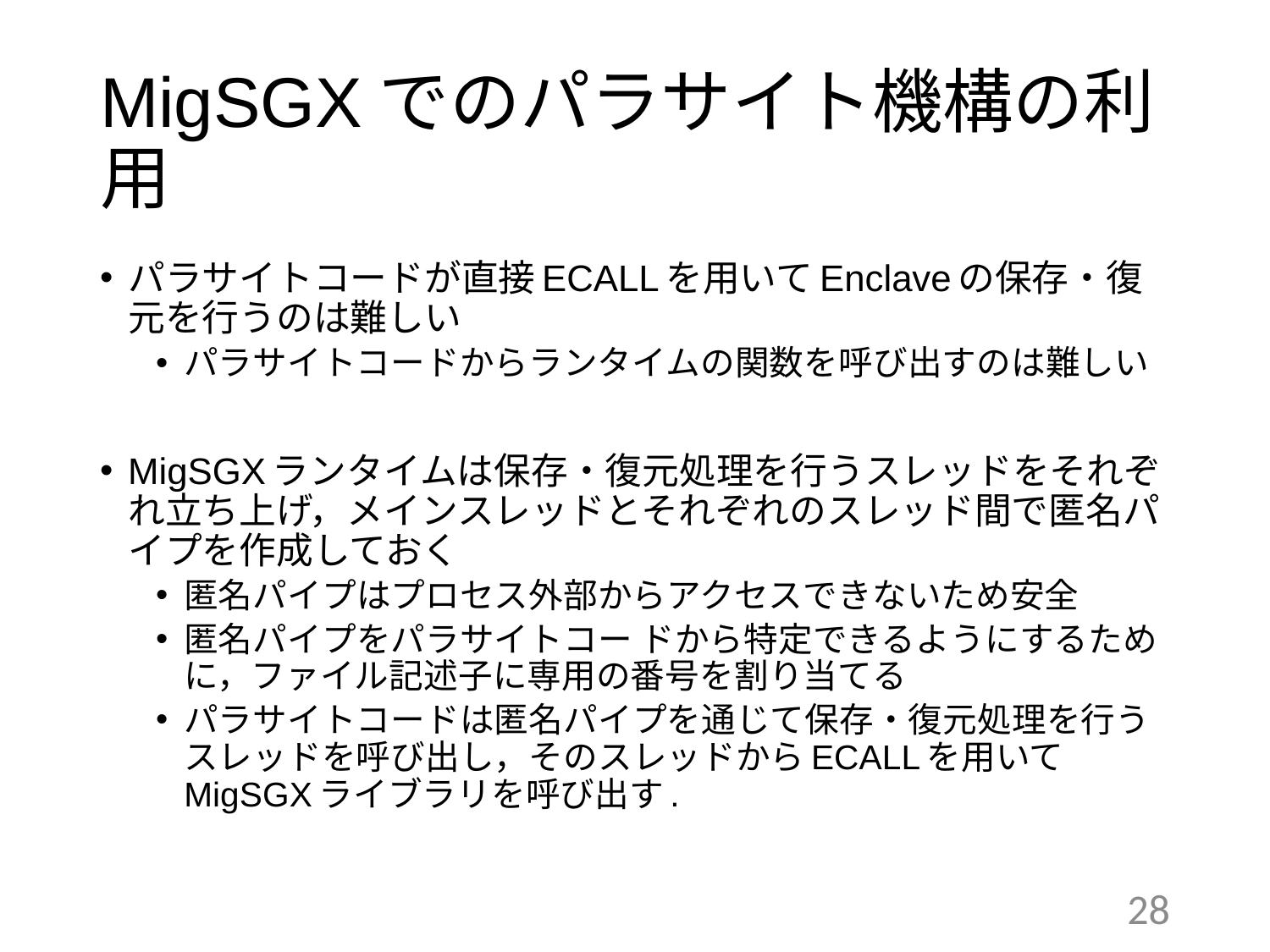

# MigSGXでのパラサイト機構の利用
パラサイトコードが直接ECALLを用いてEnclaveの保存・復元を行うのは難しい
パラサイトコードからランタイムの関数を呼び出すのは難しい

MigSGXランタイムは保存・復元処理を行うスレッドをそれぞれ立ち上げ，メインスレッドとそれぞれのスレッド間で匿名パイプを作成しておく
匿名パイプはプロセス外部からアクセスできないため安全
匿名パイプをパラサイトコー ドから特定できるようにするために，ファイル記述子に専用の番号を割り当てる
パラサイトコードは匿名パイプを通じて保存・復元処理を行うスレッドを呼び出し，そのスレッドからECALLを用いてMigSGXライブラリを呼び出す.
28